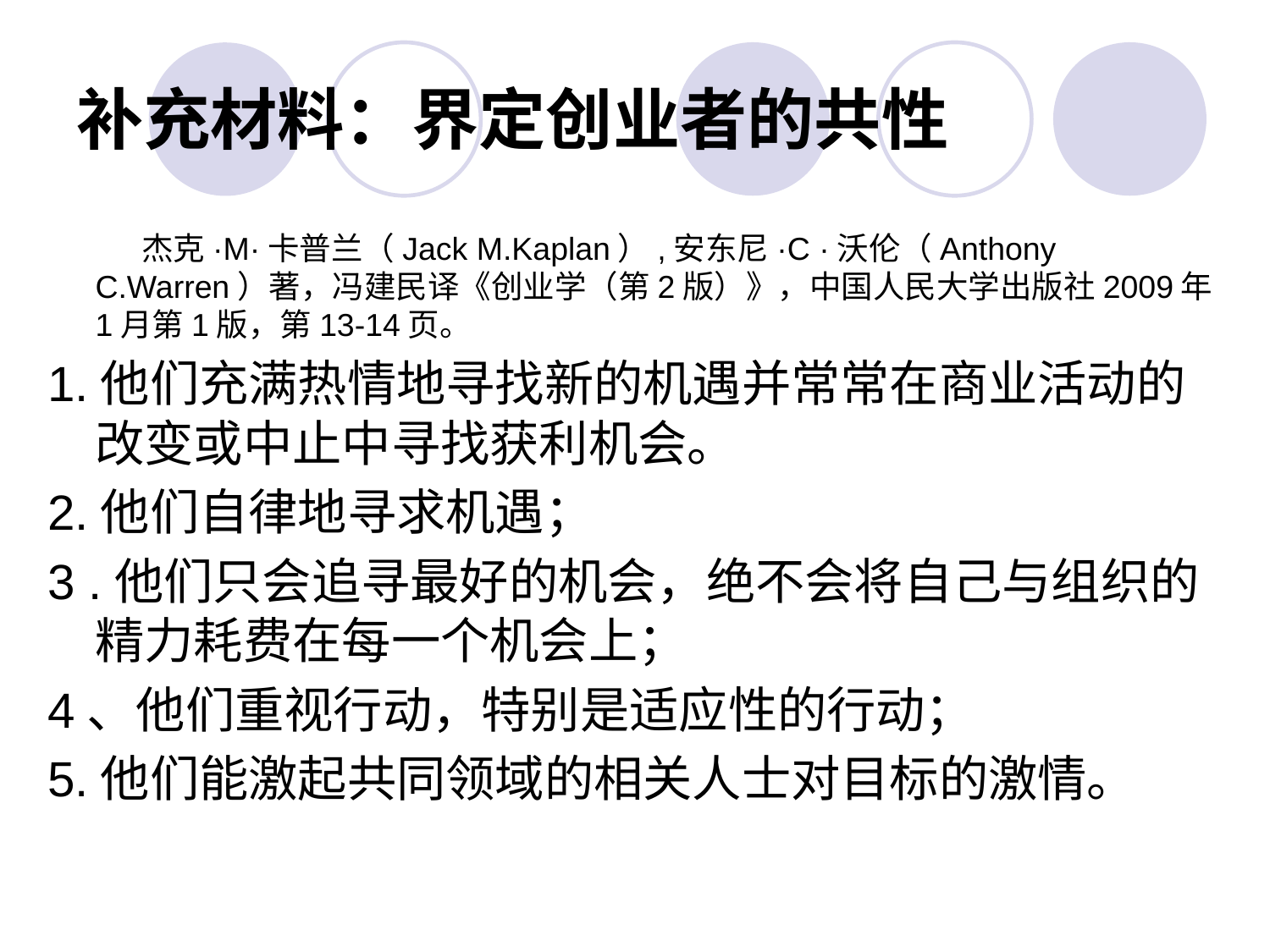

# 补充材料：界定创业者的共性
            杰克·M·卡普兰（Jack M.Kaplan）,安东尼·C ·沃伦（Anthony C.Warren）著，冯建民译《创业学（第2版）》，中国人民大学出版社2009年1月第1版，第13-14页。
1.他们充满热情地寻找新的机遇并常常在商业活动的改变或中止中寻找获利机会。
2.他们自律地寻求机遇；
3 .他们只会追寻最好的机会，绝不会将自己与组织的精力耗费在每一个机会上；
4、他们重视行动，特别是适应性的行动；
5.他们能激起共同领域的相关人士对目标的激情。